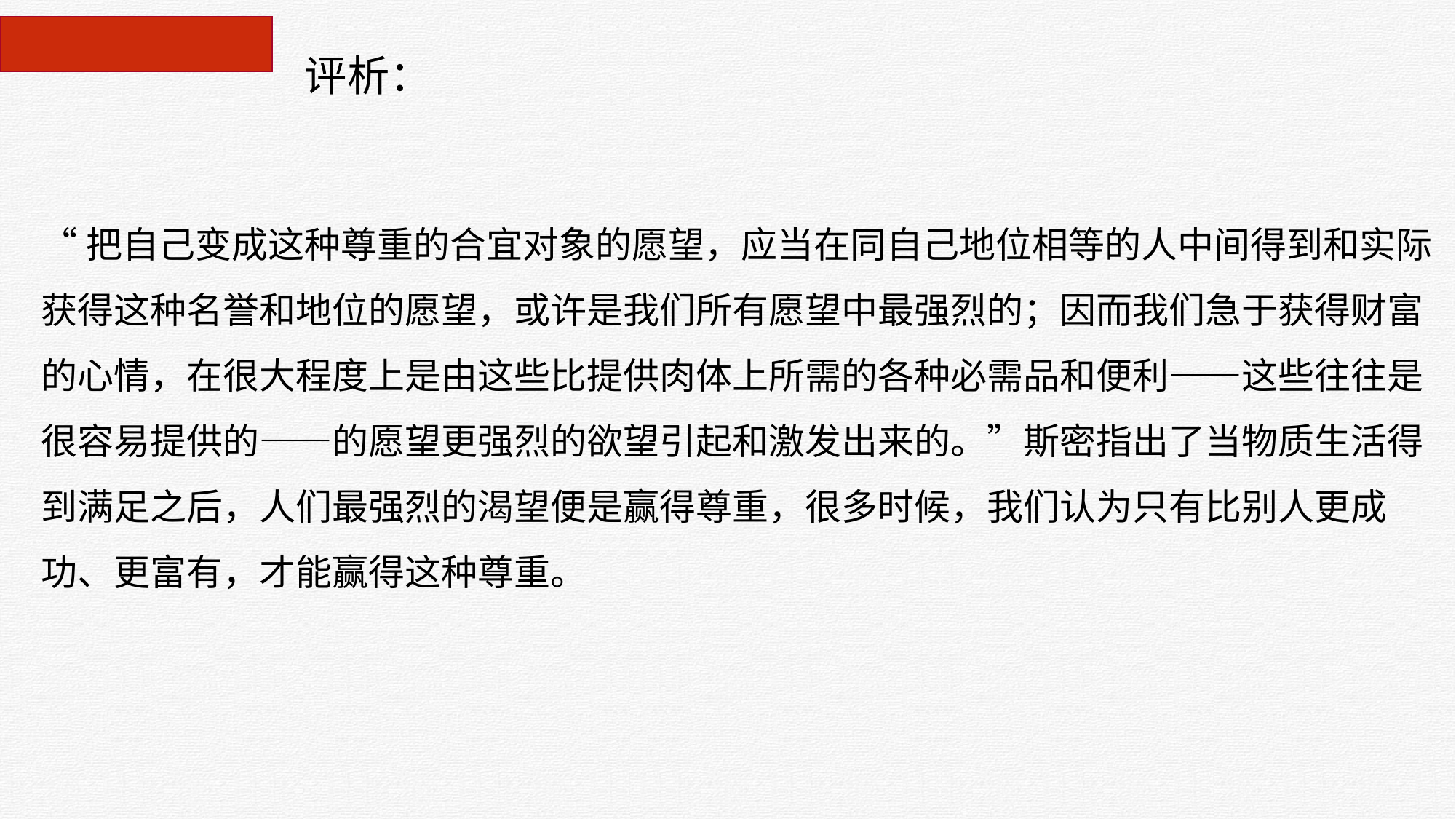

评析：

“把自己变成这种尊重的合宜对象的愿望，应当在同自己地位相等的人中间得到和实际获得这种名誉和地位的愿望，或许是我们所有愿望中最强烈的；因而我们急于获得财富的心情，在很大程度上是由这些比提供肉体上所需的各种必需品和便利——这些往往是很容易提供的——的愿望更强烈的欲望引起和激发出来的。”斯密指出了当物质生活得到满足之后，人们最强烈的渴望便是赢得尊重，很多时候，我们认为只有比别人更成功、更富有，才能赢得这种尊重。